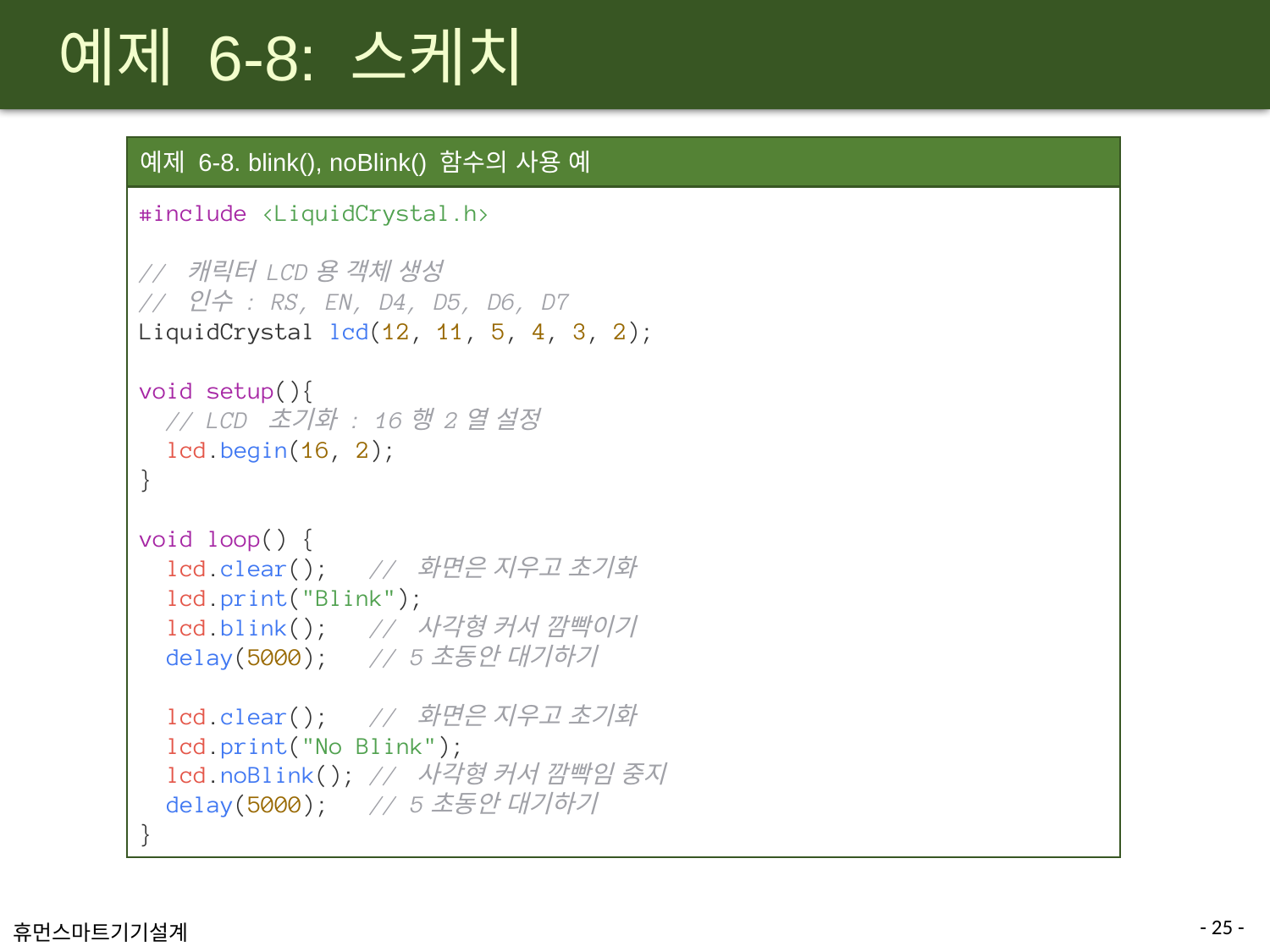

# 예제 6-8: 스케치
예제 6-8. blink(), noBlink() 함수의 사용 예
#include <LiquidCrystal.h>
// 캐릭터 LCD용 객체 생성
// 인수 : RS, EN, D4, D5, D6, D7
LiquidCrystal lcd(12, 11, 5, 4, 3, 2);
void setup(){
  // LCD 초기화 : 16행 2열 설정
  lcd.begin(16, 2);
}
void loop() {
  lcd.clear();   // 화면은 지우고 초기화
  lcd.print("Blink");
  lcd.blink();   // 사각형 커서 깜빡이기
  delay(5000);   // 5초동안 대기하기
  lcd.clear();   // 화면은 지우고 초기화
  lcd.print("No Blink");
  lcd.noBlink(); // 사각형 커서 깜빡임 중지
  delay(5000);   // 5초동안 대기하기
}
- 25 -